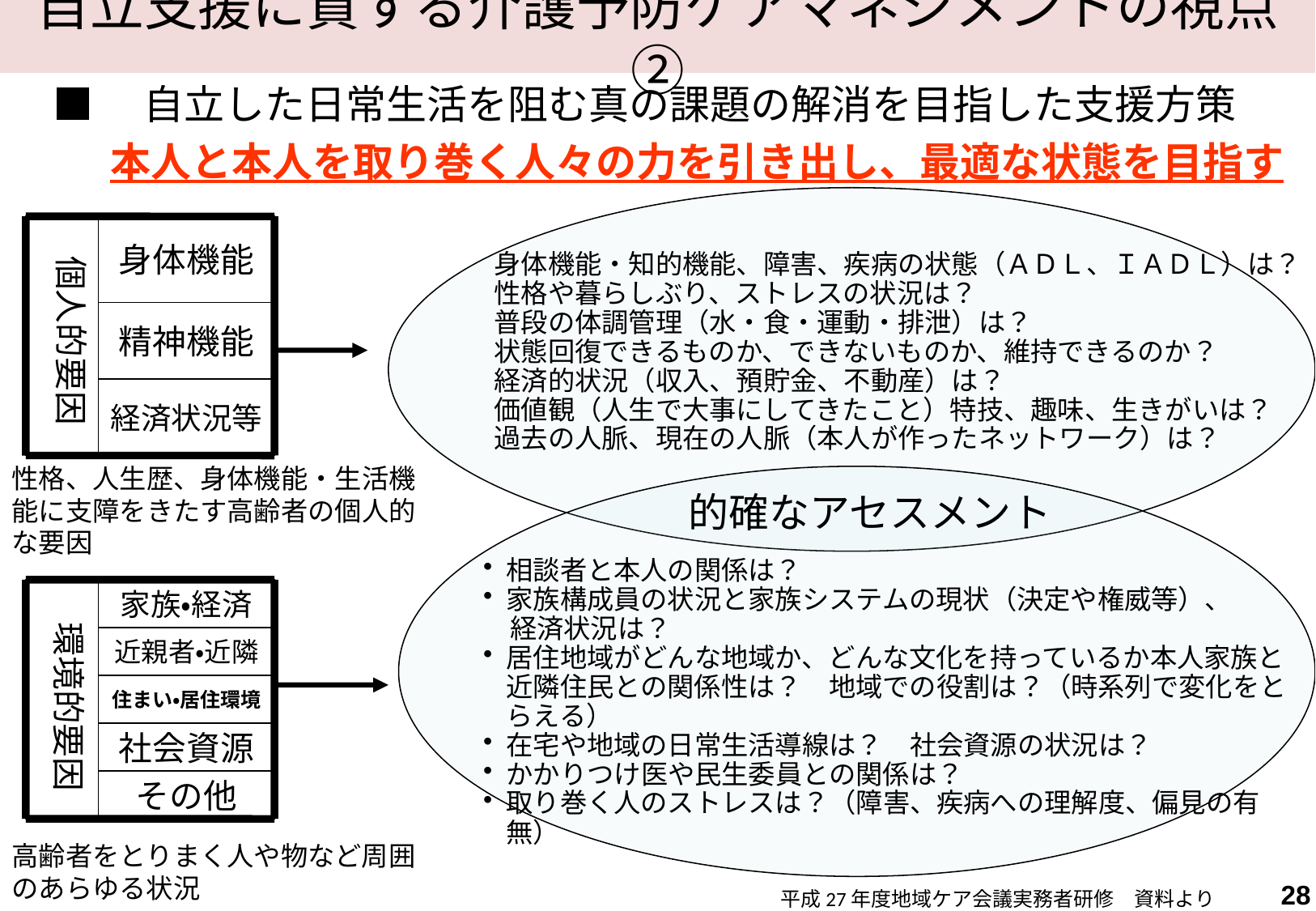

自立支援に資する介護予防ケアマネジメントの視点②
■　自立した日常生活を阻む真の課題の解消を目指した支援方策
本人と本人を取り巻く人々の力を引き出し、最適な状態を目指す

身体機能

個人的要因
身体機能・知的機能、障害、疾病の状態（ＡＤＬ、ＩＡＤＬ）は？
性格や暮らしぶり、ストレスの状況は？
普段の体調管理（水・食・運動・排泄）は？
状態回復できるものか、できないものか、維持できるのか？
経済的状況（収入、預貯金、不動産）は？
価値観（人生で大事にしてきたこと）特技、趣味、生きがいは？
過去の人脈、現在の人脈（本人が作ったネットワーク）は？
精神機能

経済状況等

性格、人生歴、身体機能・生活機能に支障をきたす高齢者の個人的な要因

的確なアセスメント

相談者と本人の関係は？
家族構成員の状況と家族システムの現状（決定や権威等）、
　経済状況は？
居住地域がどんな地域か、どんな文化を持っているか本人家族と近隣住民との関係性は？　地域での役割は？（時系列で変化をとらえる）
在宅や地域の日常生活導線は？　社会資源の状況は？
かかりつけ医や民生委員との関係は？
取り巻く人のストレスは？（障害、疾病への理解度、偏見の有無）

家族・経済

環境的要因
近親者・近隣
住まい・居住環境

社会資源
その他

高齢者をとりまく人や物など周囲のあらゆる状況
28
平成27年度地域ケア会議実務者研修　資料より